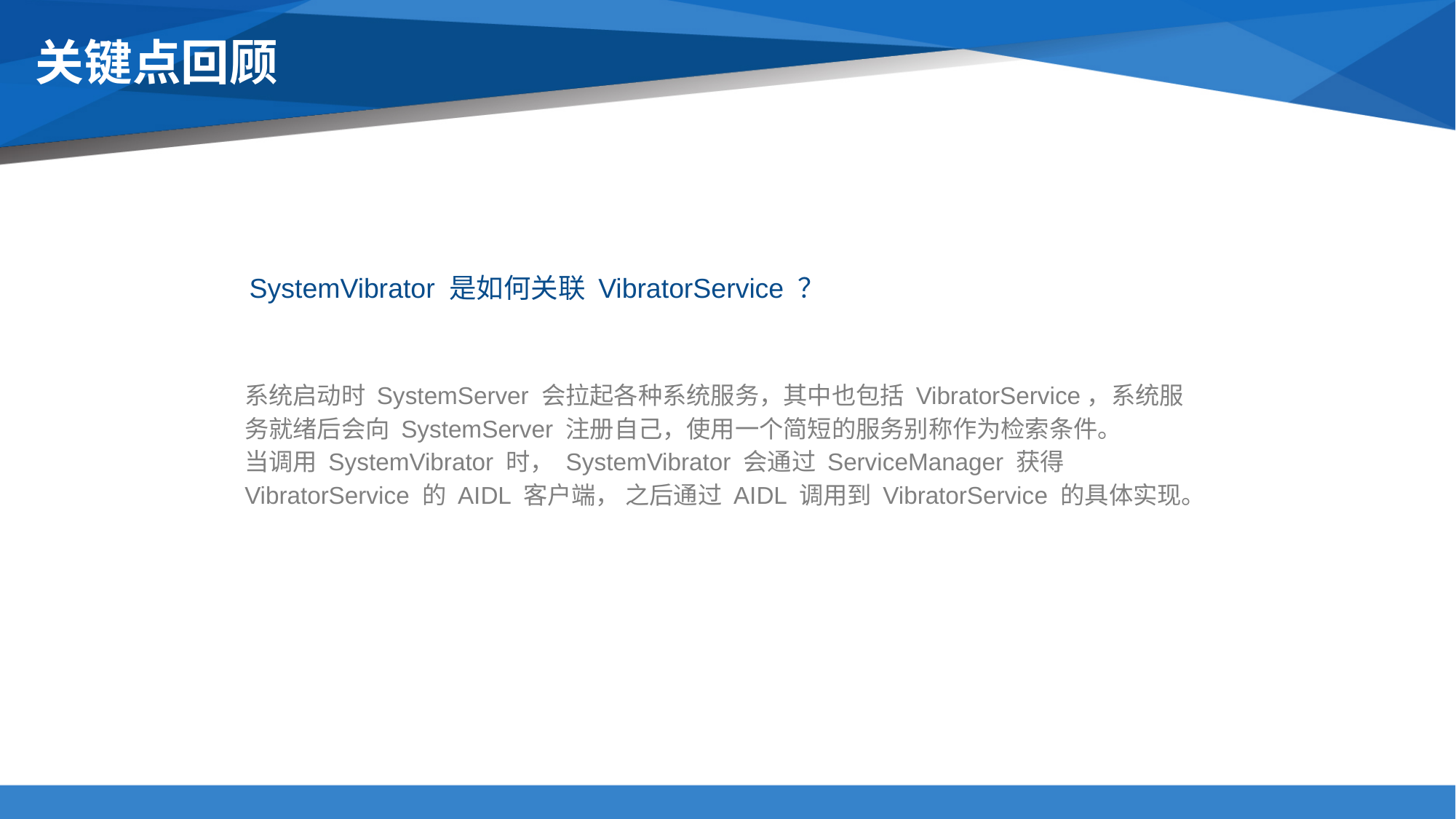

# 关键点回顾
SystemVibrator 是如何关联 VibratorService ？
系统启动时 SystemServer 会拉起各种系统服务，其中也包括 VibratorService，系统服务就绪后会向 SystemServer 注册自己，使用一个简短的服务别称作为检索条件。
当调用 SystemVibrator 时， SystemVibrator 会通过 ServiceManager 获得 VibratorService 的 AIDL 客户端， 之后通过 AIDL 调用到 VibratorService 的具体实现。